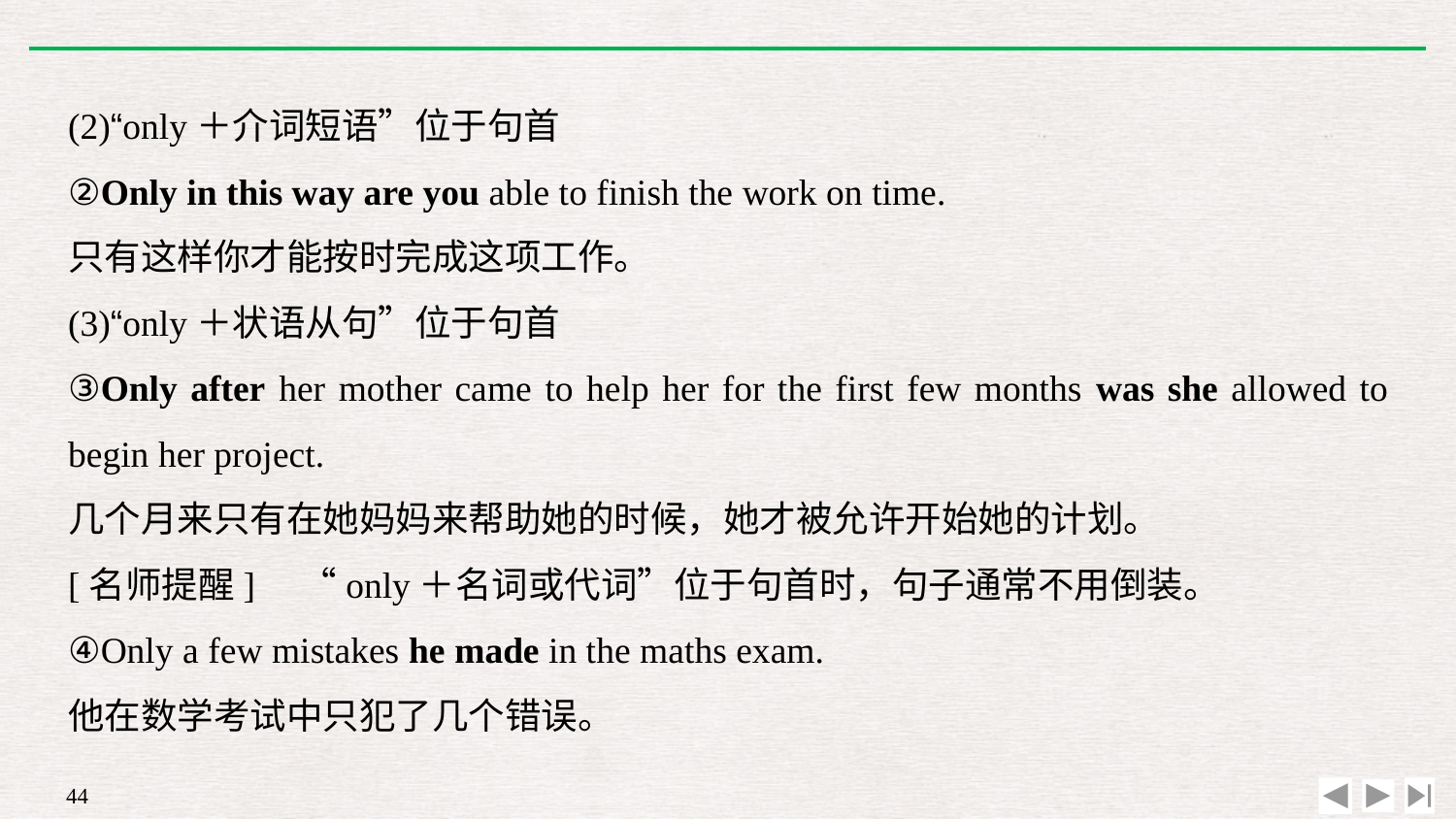

(2)“only＋介词短语”位于句首
②Only in this way are you able to finish the work on time.
只有这样你才能按时完成这项工作。
(3)“only＋状语从句”位于句首
③Only after her mother came to help her for the first few months was she allowed to begin her project.
几个月来只有在她妈妈来帮助她的时候，她才被允许开始她的计划。
[名师提醒]　“only＋名词或代词”位于句首时，句子通常不用倒装。
④Only a few mistakes he made in the maths exam.
他在数学考试中只犯了几个错误。